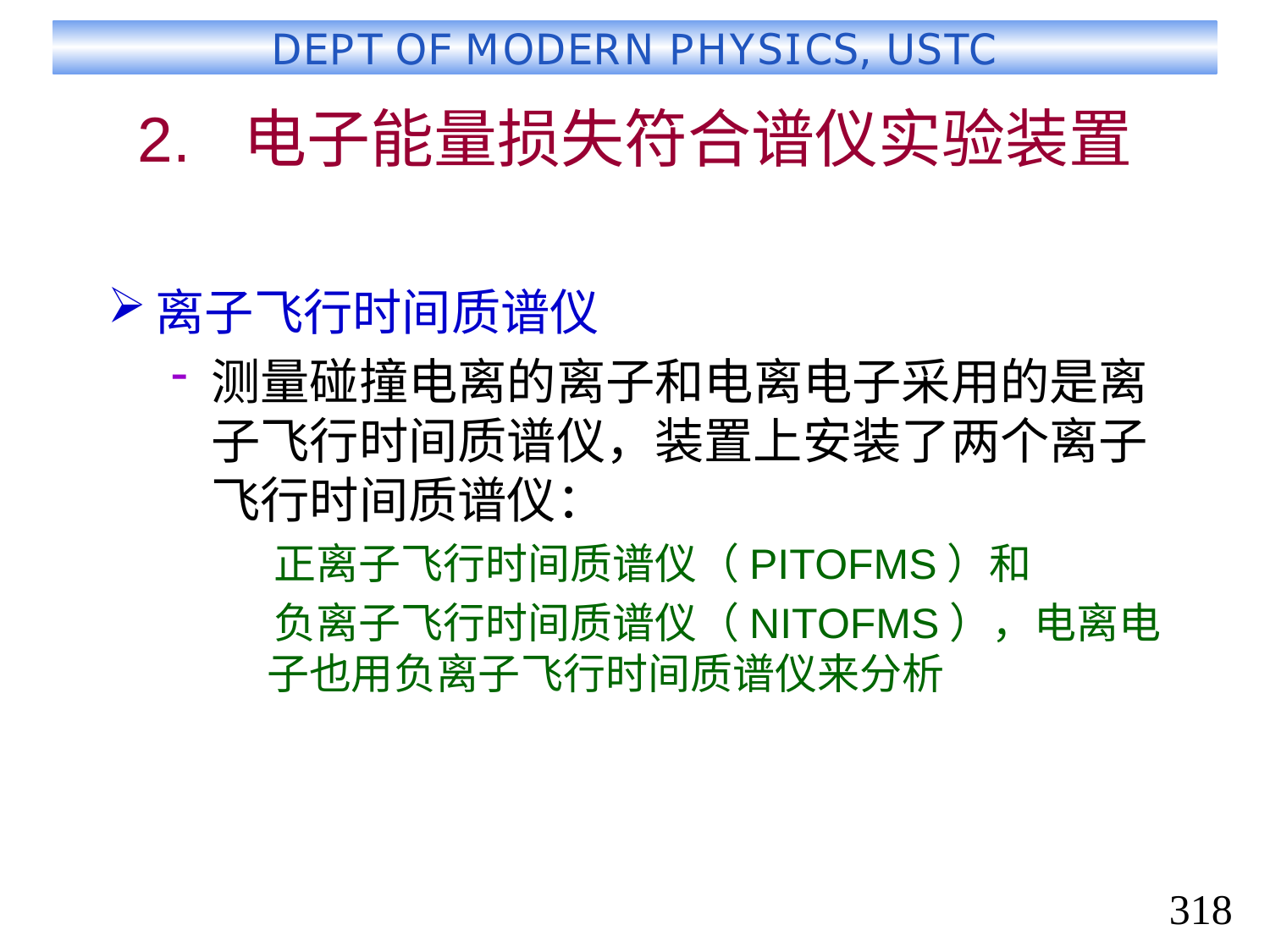

# 电子能量损失符合谱仪实验装置
离子飞行时间质谱仪
测量碰撞电离的离子和电离电子采用的是离子飞行时间质谱仪，装置上安装了两个离子飞行时间质谱仪：
   正离子飞行时间质谱仪（PITOFMS）和
   负离子飞行时间质谱仪（NITOFMS），电离电子也用负离子飞行时间质谱仪来分析